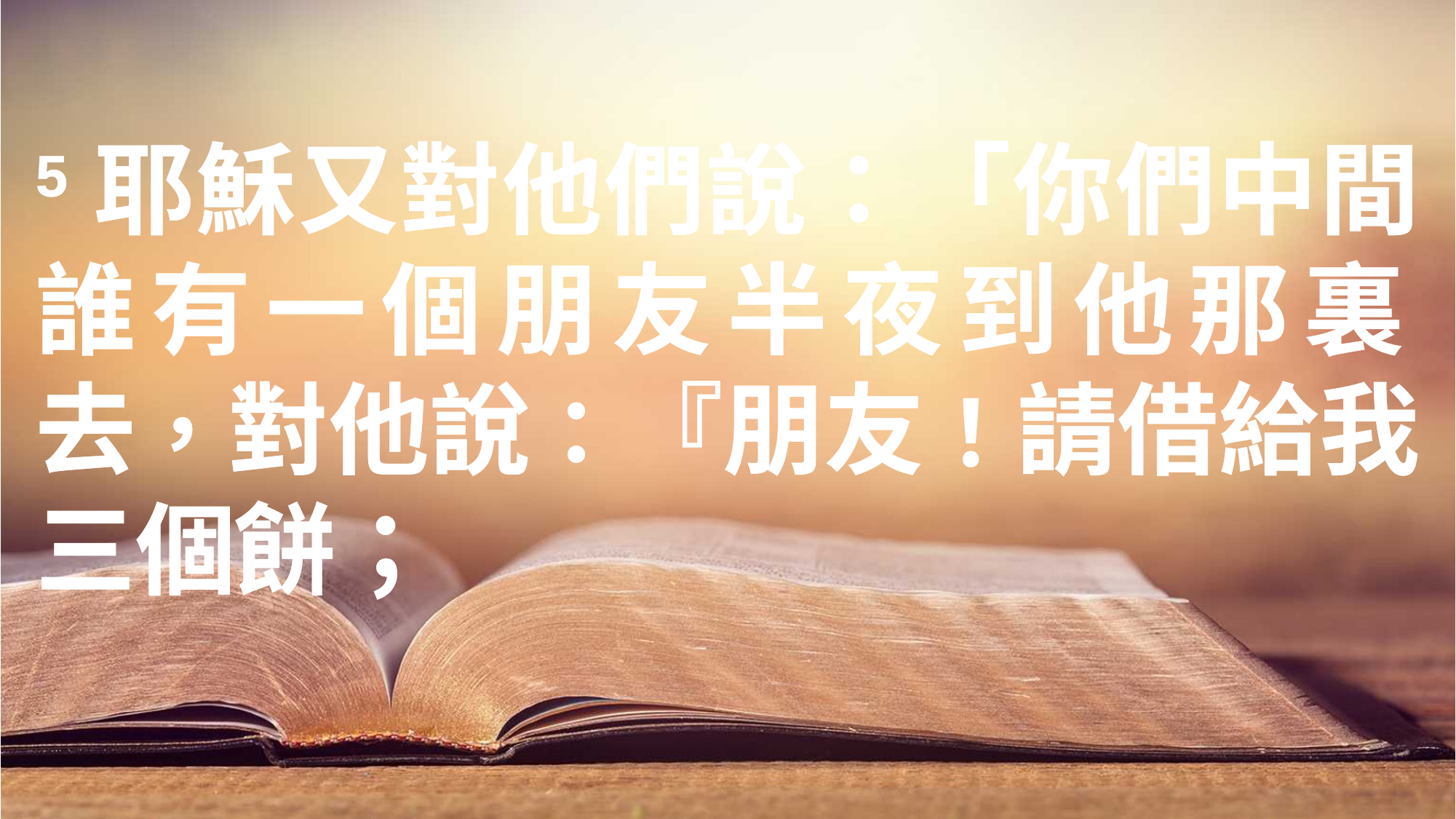

5耶穌又對他們說：「你們中間誰有一個朋友半夜到他那裏
去，對他說：『朋友！請借給我三個餅；